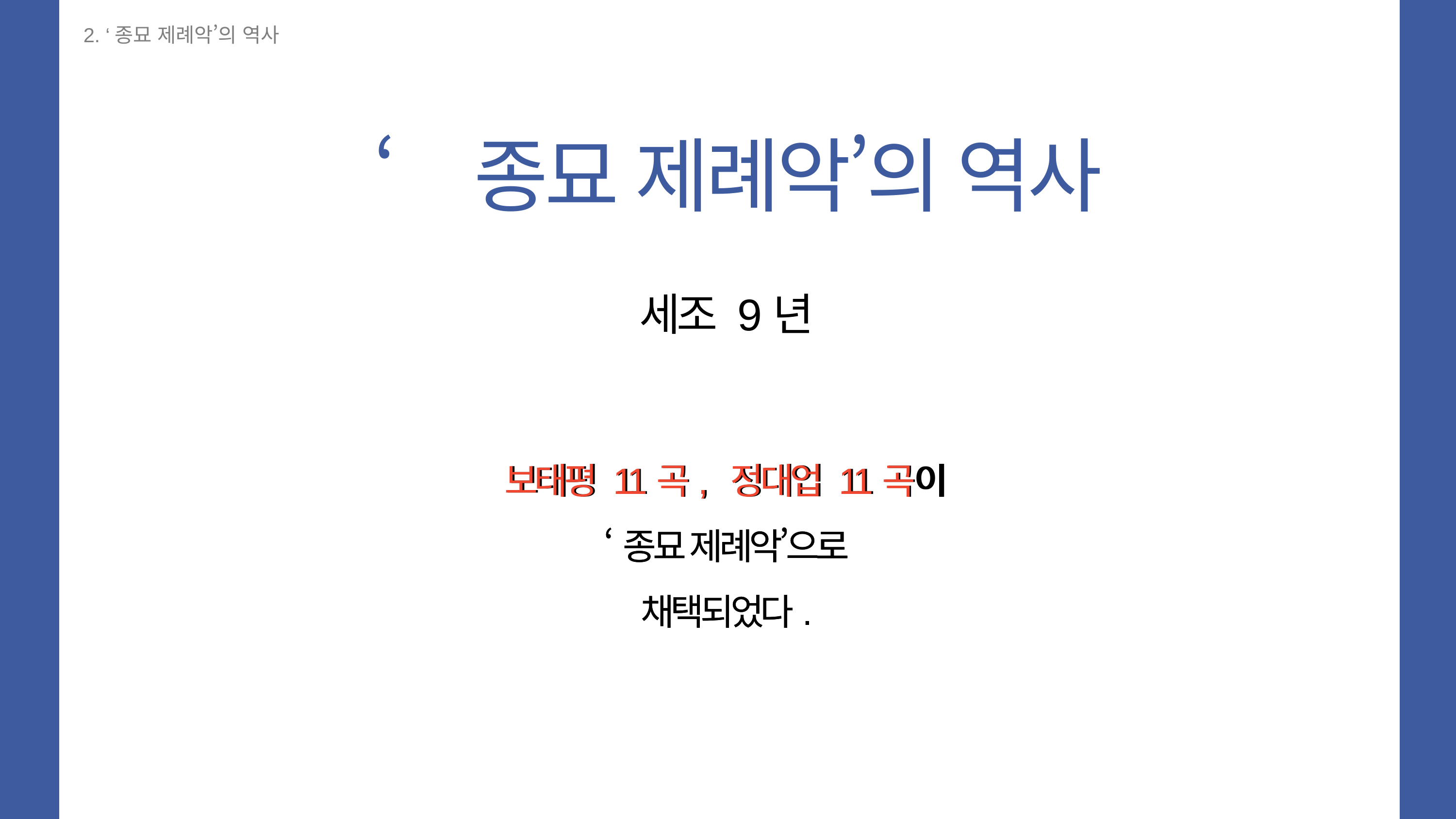

2. ‘종묘 제례악’의 역사
‘종묘 제례악’의 역사
세조 9년

보태평 11곡,  정대업 11곡이
‘종묘 제례악’으로
채택되었다.
보태평 11곡,  정대업 11곡이
‘종묘 제례악’으로
채택되었다.